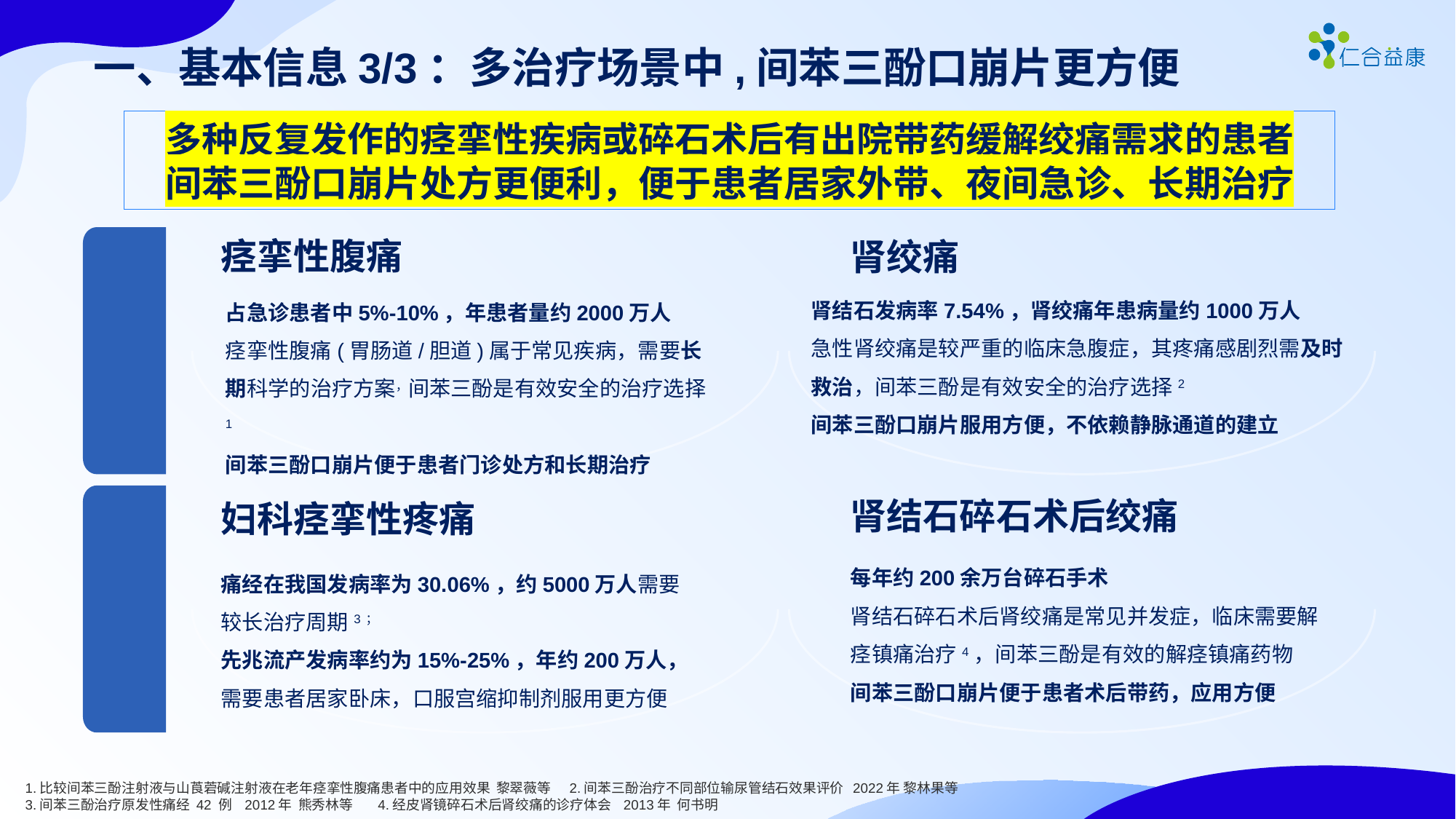

一、基本信息3/3：多治疗场景中,间苯三酚口崩片更方便
多种反复发作的痉挛性疾病或碎石术后有出院带药缓解绞痛需求的患者
间苯三酚口崩片处方更便利，便于患者居家外带、夜间急诊、长期治疗

痉挛性腹痛
占急诊患者中5%-10%，年患者量约2000万人
痉挛性腹痛(胃肠道/胆道)属于常见疾病，需要长期科学的治疗方案，间苯三酚是有效安全的治疗选择1
间苯三酚口崩片便于患者门诊处方和长期治疗

肾绞痛
肾结石发病率7.54%，肾绞痛年患病量约1000万人
急性肾绞痛是较严重的临床急腹症，其疼痛感剧烈需及时救治，间苯三酚是有效安全的治疗选择2
间苯三酚口崩片服用方便，不依赖静脉通道的建立

肾结石碎石术后绞痛

每年约200余万台碎石手术
肾结石碎石术后肾绞痛是常见并发症，临床需要解痉镇痛治疗4，间苯三酚是有效的解痉镇痛药物
间苯三酚口崩片便于患者术后带药，应用方便

妇科痉挛性疼痛
痛经在我国发病率为30.06%，约5000万人需要较长治疗周期3；
先兆流产发病率约为15%-25%，年约200万人，需要患者居家卧床，口服宫缩抑制剂服用更方便
1.比较间苯三酚注射液与山莨菪碱注射液在老年痉挛性腹痛患者中的应用效果  黎翠薇等     2.间苯三酚治疗不同部位输尿管结石效果评价  2022年 黎林果等
3.间苯三酚治疗原发性痛经 42 例   2012年  熊秀林等       4.经皮肾镜碎石术后肾绞痛的诊疗体会   2013年  何书明